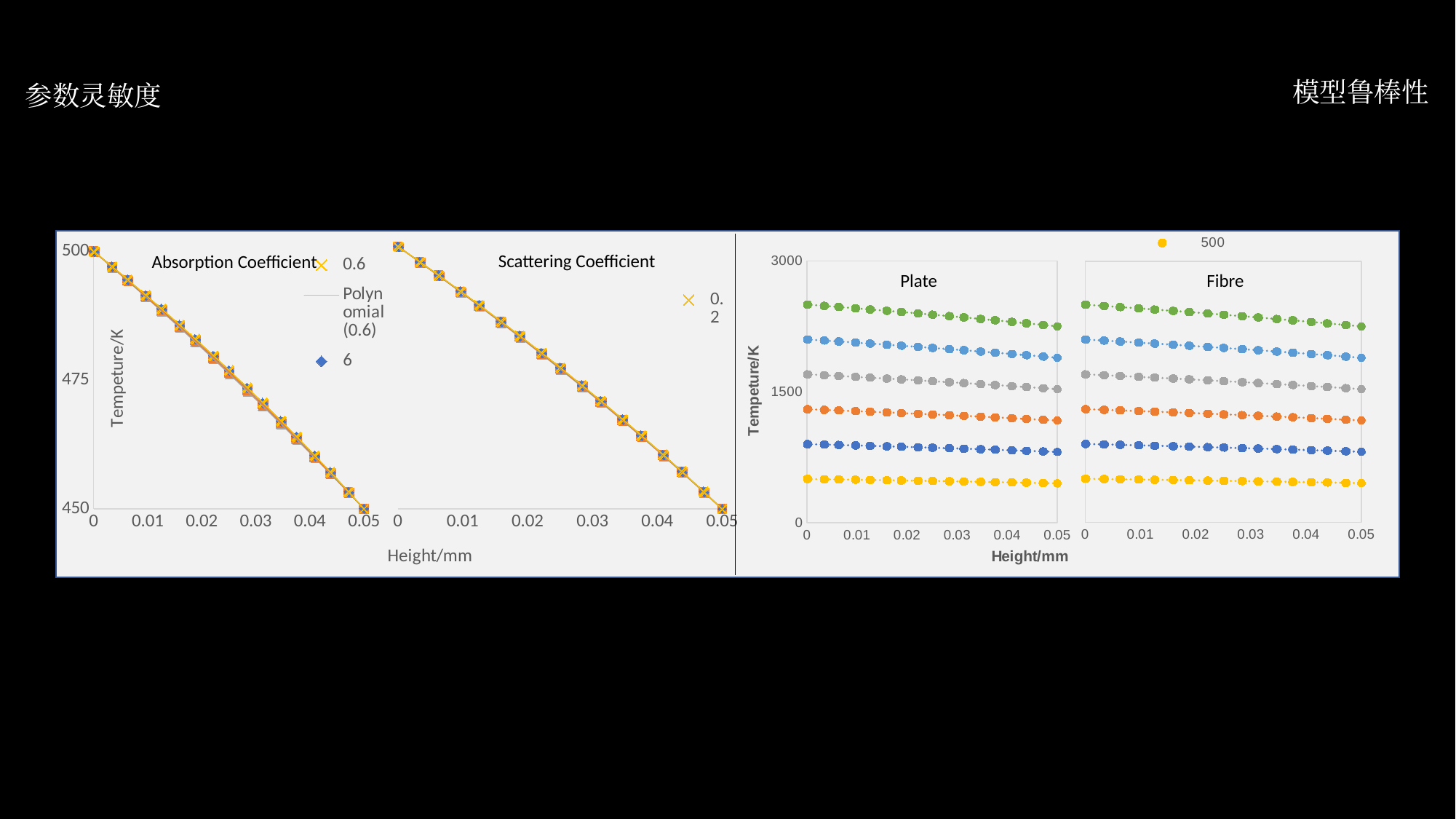

模型鲁棒性
参数灵敏度

### Chart

| Category | 0.2 | 2 | 20 | 40 |
|---|---|---|---|---|

### Chart

| Category | 500 | 900 | 1300 | 1700 | 2100 | 2500 |
|---|---|---|---|---|---|---|

### Chart

| Category | 0.6 | 6 | 60 | 120 |
|---|---|---|---|---|

### Chart

| Category | 500 | 900 | 1300 | 1700 | 2100 | 2500 |
|---|---|---|---|---|---|---|
SINGLE
PLATE
Scattering Coefficient
Absorption Coefficient
Plate
Fibre
Scattering Coefficient